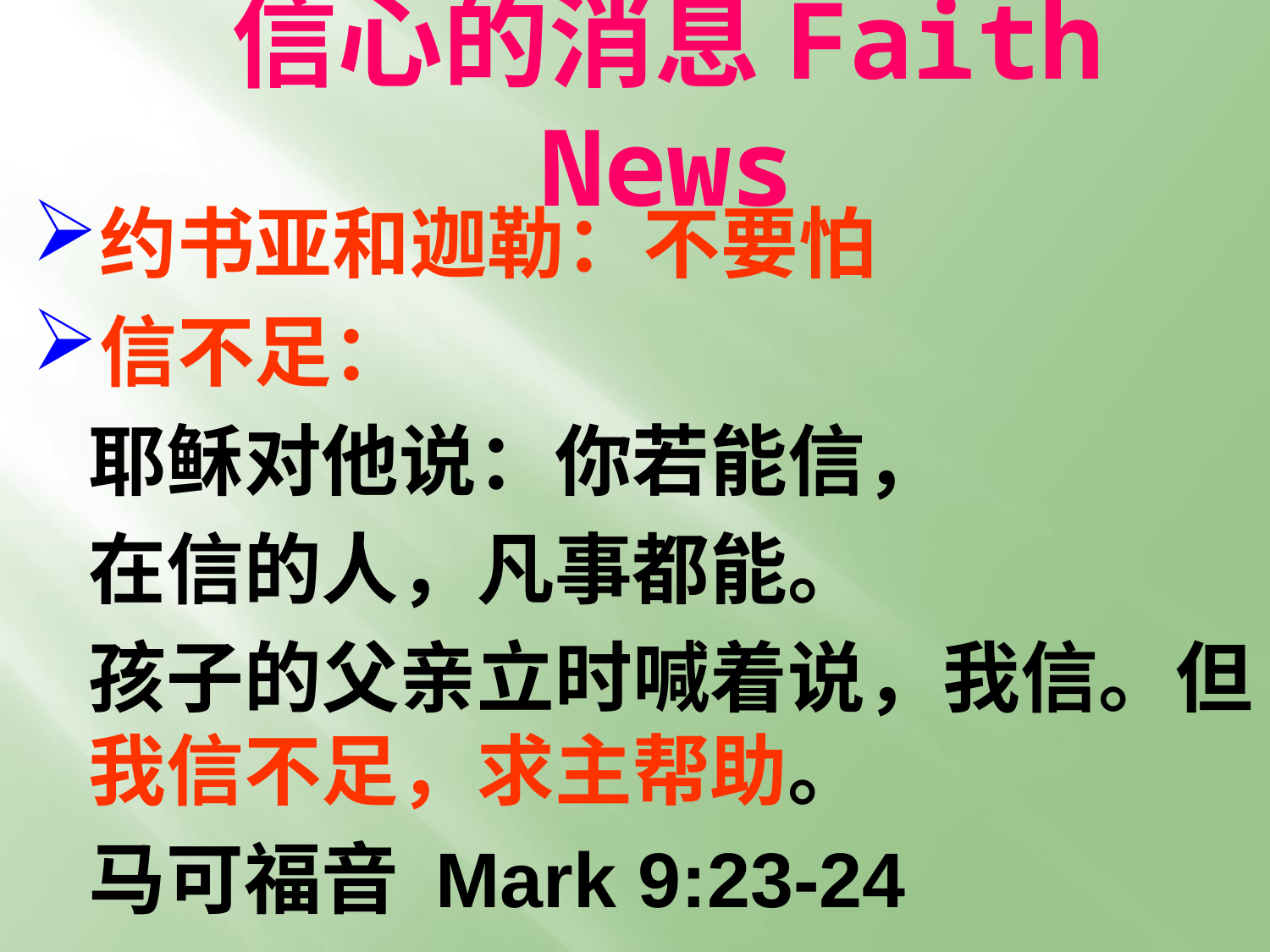

# 信心的消息Faith News
约书亚和迦勒：不要怕
信不足：
	耶稣对他说：你若能信，
	在信的人，凡事都能。
	孩子的父亲立时喊着说，我信。但我信不足，求主帮助。
	马可福音 Mark 9:23-24